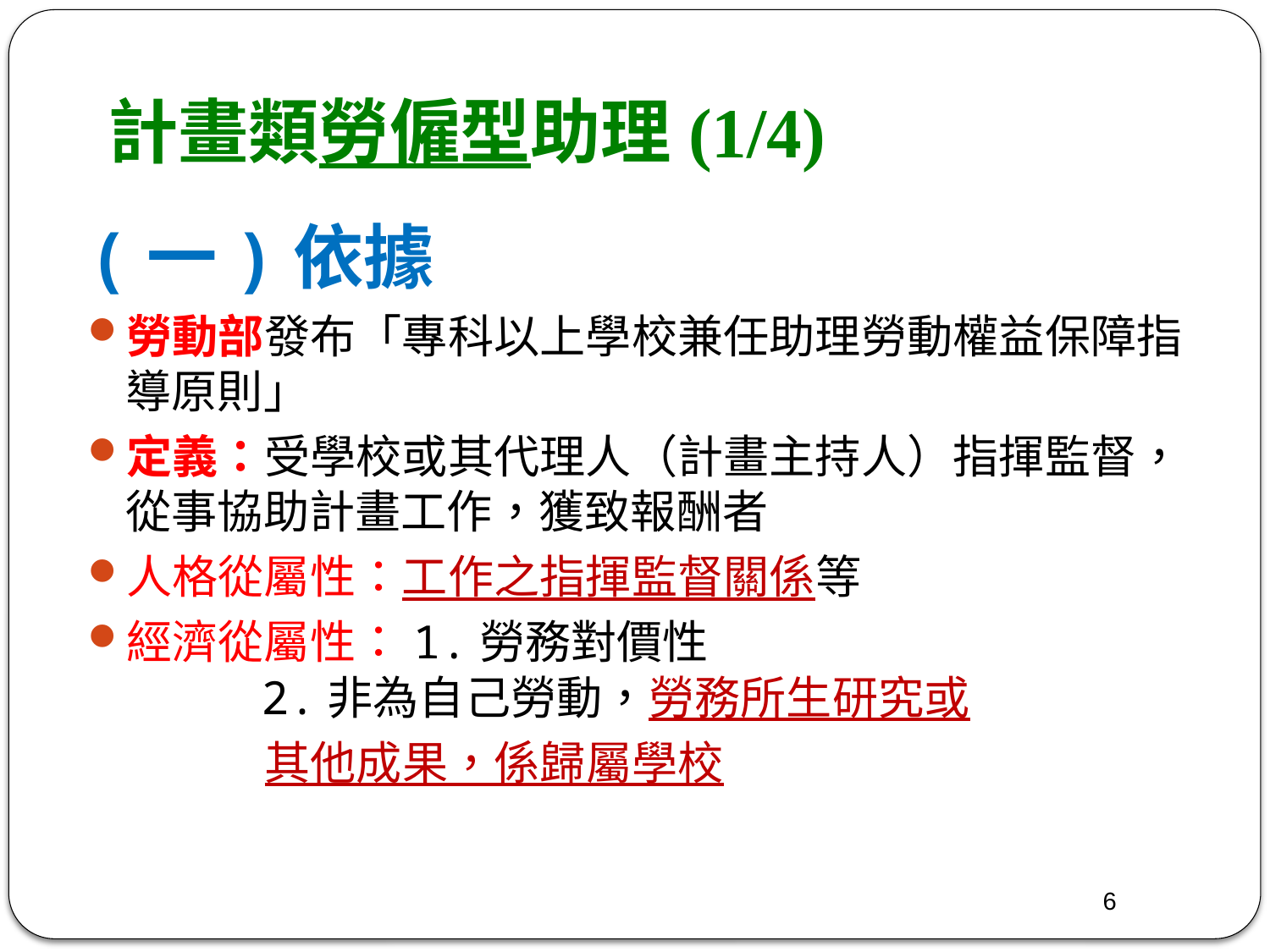

# 計畫類勞僱型助理(1/4)
(一)依據
勞動部發布「專科以上學校兼任助理勞動權益保障指導原則」
定義：受學校或其代理人（計畫主持人）指揮監督，從事協助計畫工作，獲致報酬者
人格從屬性：工作之指揮監督關係等
經濟從屬性：1.勞務對價性
            2.非為自己勞動，勞務所生研究或
                其他成果，係歸屬學校

6